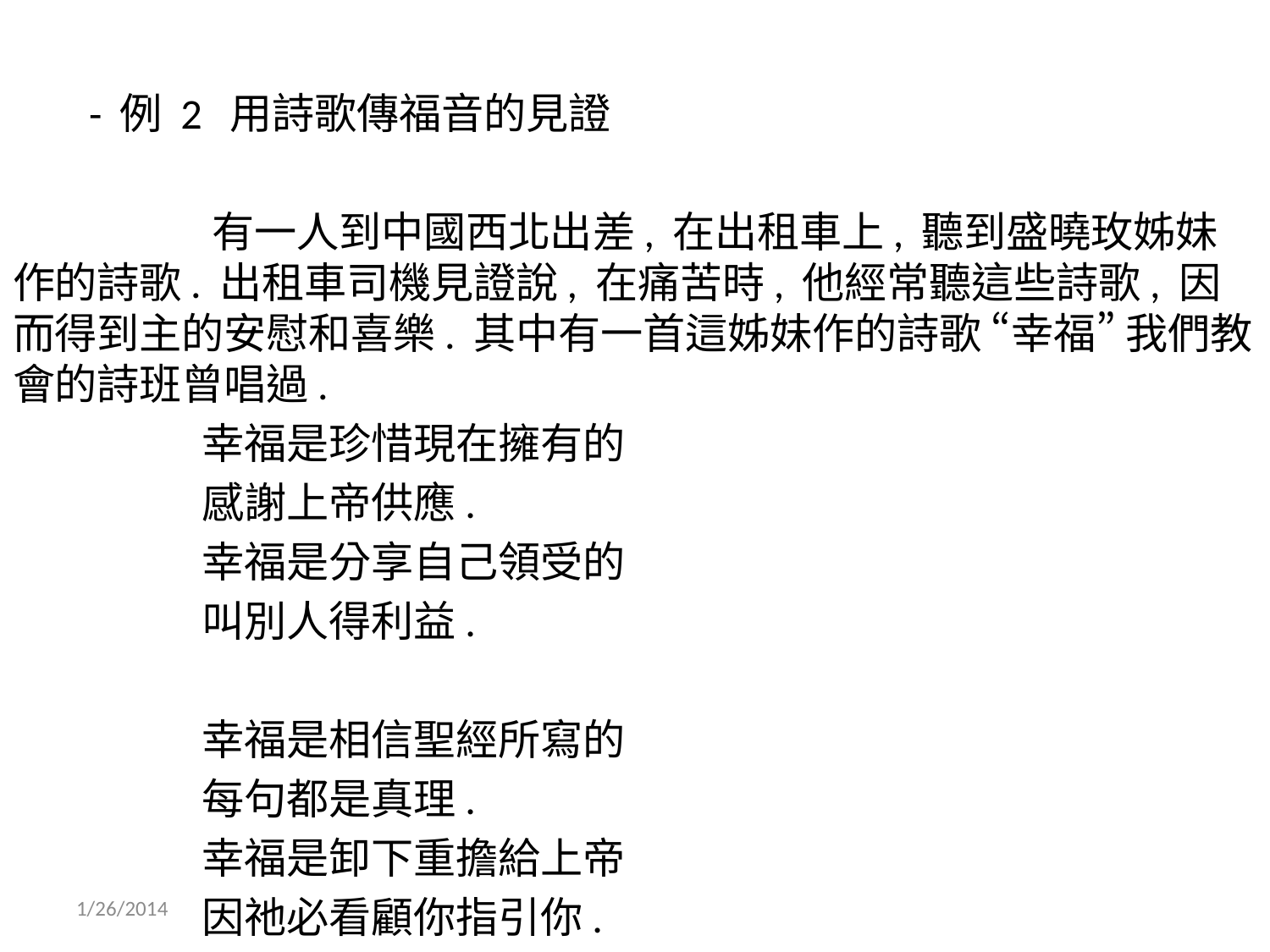

- 例 2  用詩歌傳福音的見證

                    有一人到中國西北出差, 在出租車上, 聽到盛曉玫姊妹作的詩歌. 出租車司機見證說, 在痛苦時, 他經常聽這些詩歌, 因而得到主的安慰和喜樂. 其中有一首這姊妹作的詩歌 “幸福” 我們教會的詩班曾唱過.
                   幸福是珍惜現在擁有的
                   感謝上帝供應.
                   幸福是分享自己領受的
                   叫別人得利益.

                   幸福是相信聖經所寫的
                   每句都是真理.
                   幸福是卸下重擔給上帝
                   因祂必看顧你指引你.

1/26/2014